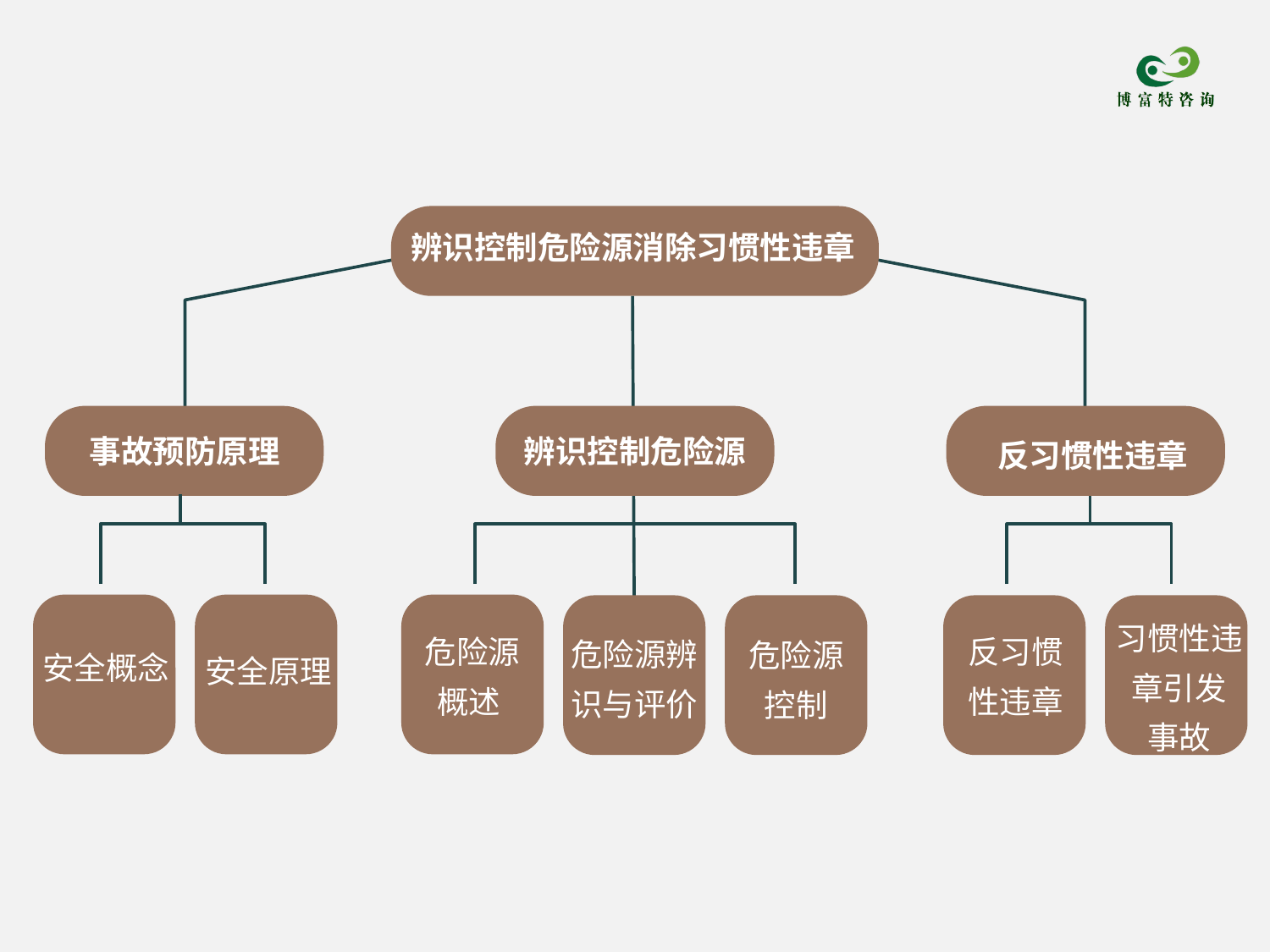

辨识控制危险源消除习惯性违章

事故预防原理
辨识控制危险源
反习惯性违章

习惯性违
章引发
事故
危险源
概述
反习惯
性违章
危险源辨
识与评价
危险源
控制
安全概念
安全原理